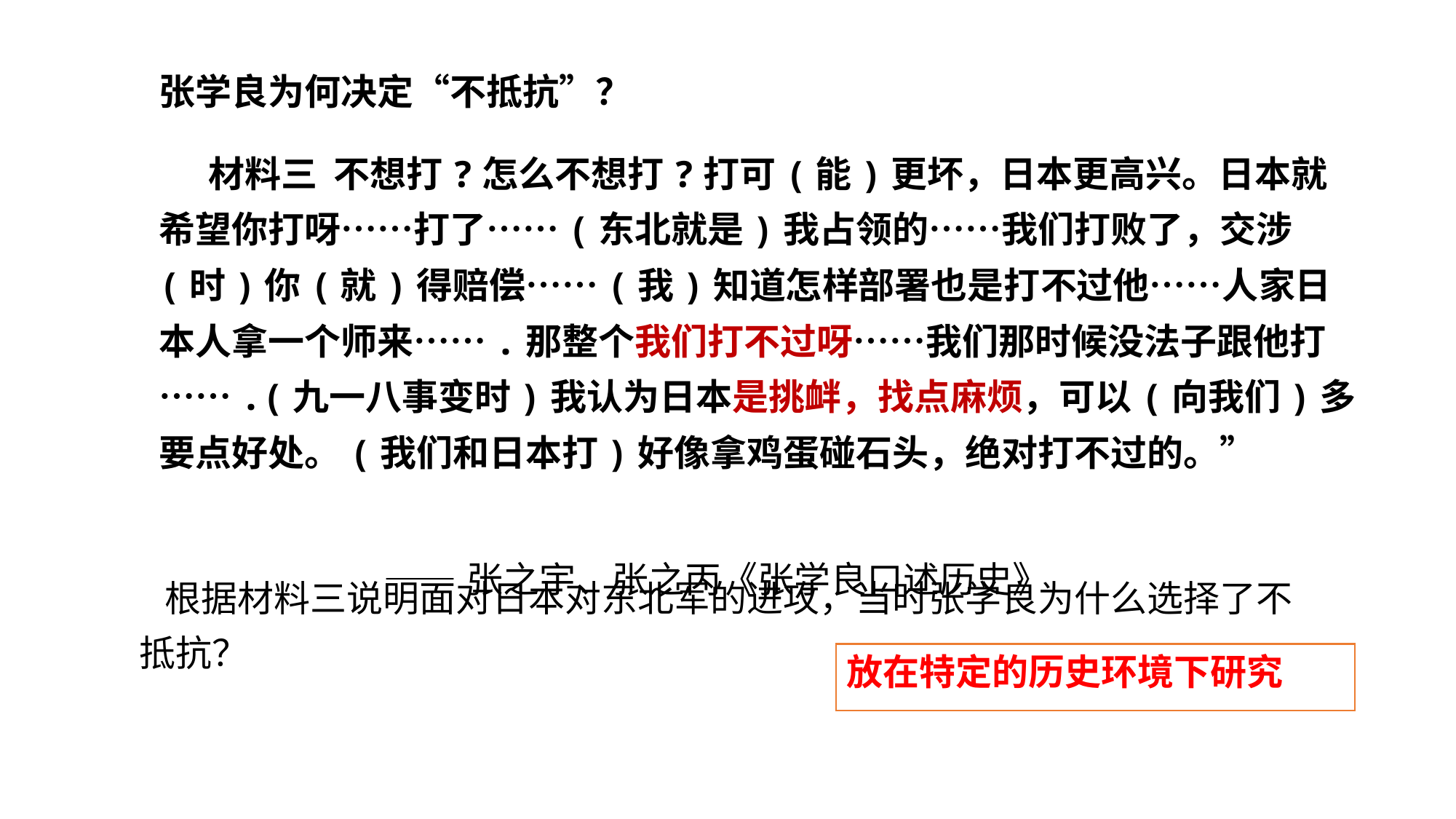

张学良为何决定“不抵抗”？
     材料三  不想打?怎么不想打?打可(能)更坏，日本更高兴。日本就希望你打呀……打了……(东北就是)我占领的……我们打败了，交涉(时)你(就)得赔偿……(我)知道怎样部署也是打不过他……人家日本人拿一个师来…….那整个我们打不过呀……我们那时候没法子跟他打…….(九一八事变时)我认为日本是挑衅，找点麻烦，可以(向我们)多要点好处。(我们和日本打)好像拿鸡蛋碰石头，绝对打不过的。”
                               ——张之宇、张之丙《张学良口述历史》
  根据材料三说明面对日本对东北军的进攻，当时张学良为什么选择了不抵抗？
放在特定的历史环境下研究